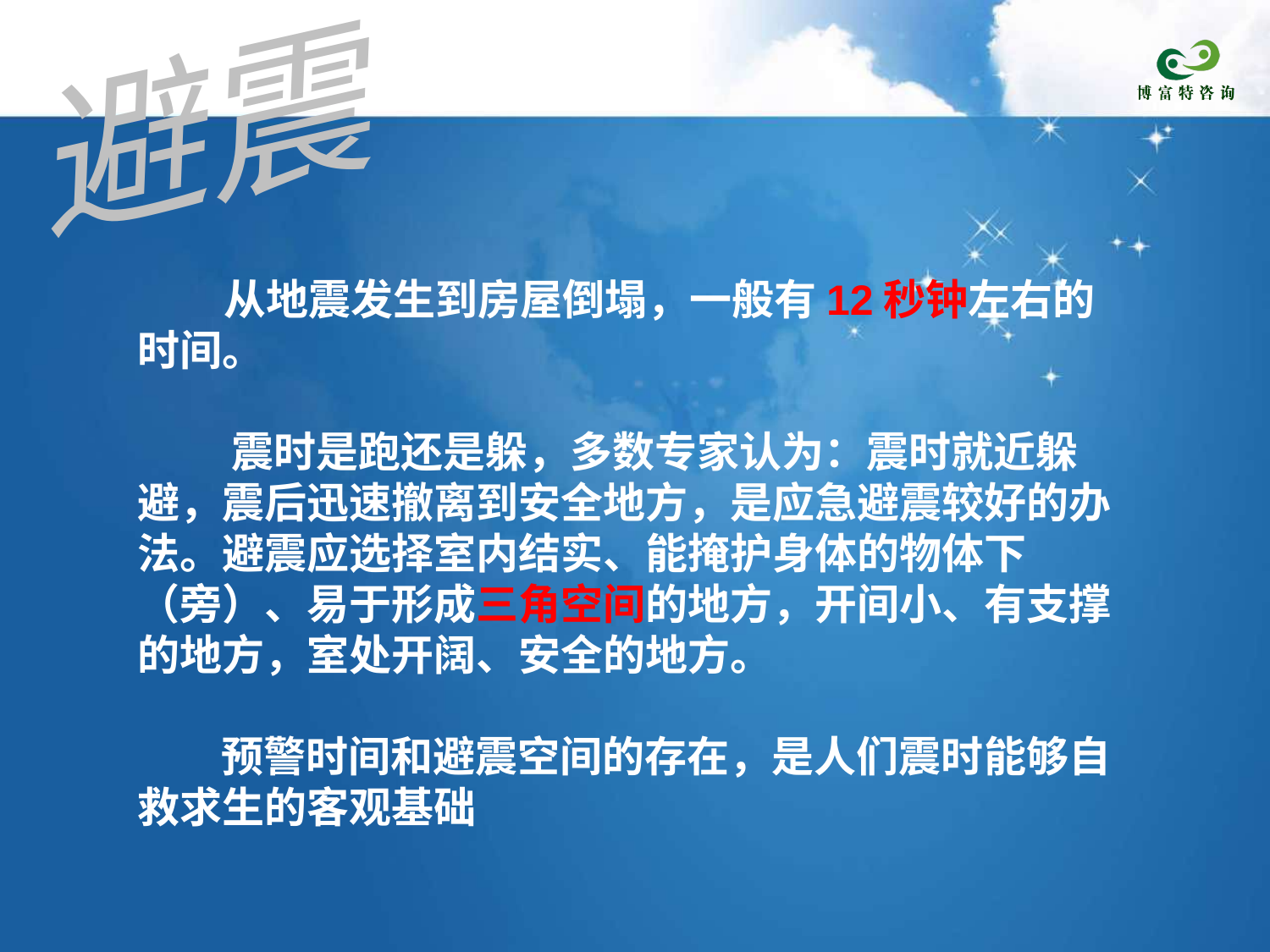

避震

        从地震发生到房屋倒塌，一般有12秒钟左右的时间。

　　 震时是跑还是躲，多数专家认为：震时就近躲避，震后迅速撤离到安全地方，是应急避震较好的办法。避震应选择室内结实、能掩护身体的物体下（旁）、易于形成三角空间的地方，开间小、有支撑的地方，室处开阔、安全的地方。

         预警时间和避震空间的存在，是人们震时能够自救求生的客观基础